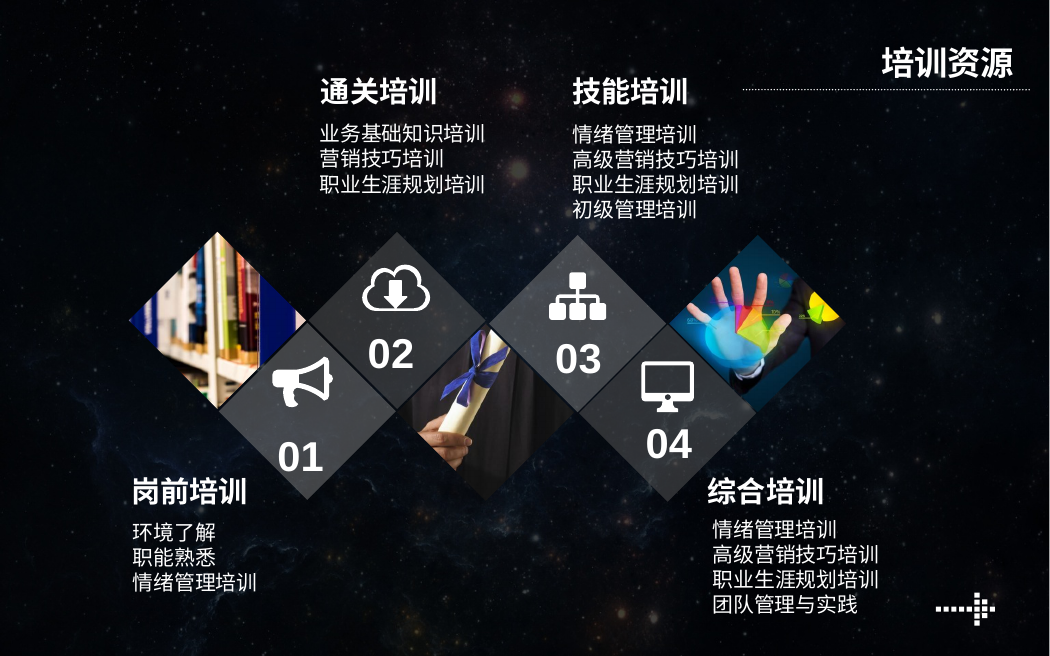

培训资源
通关培训
技能培训

情绪管理培训
高级营销技巧培训
职业生涯规划培训
初级管理培训
业务基础知识培训
营销技巧培训
职业生涯规划培训

02

03

04
01
综合培训
岗前培训
情绪管理培训
高级营销技巧培训
职业生涯规划培训
团队管理与实践
环境了解
职能熟悉
情绪管理培训